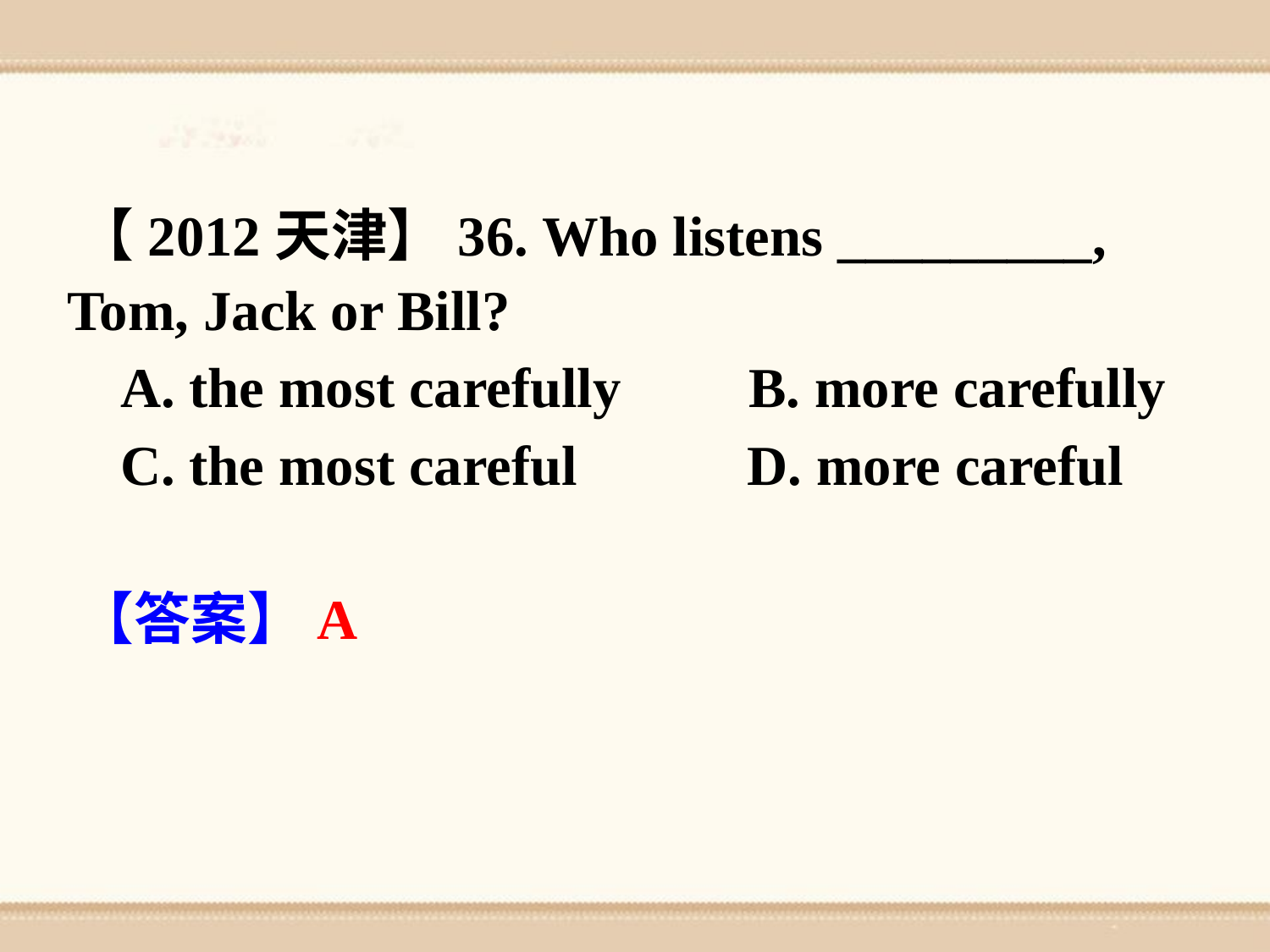

【2012天津】36. Who listens _________, Tom, Jack or Bill?
   A. the most carefully         B. more carefully
   C. the most careful            D. more careful

【答案】A